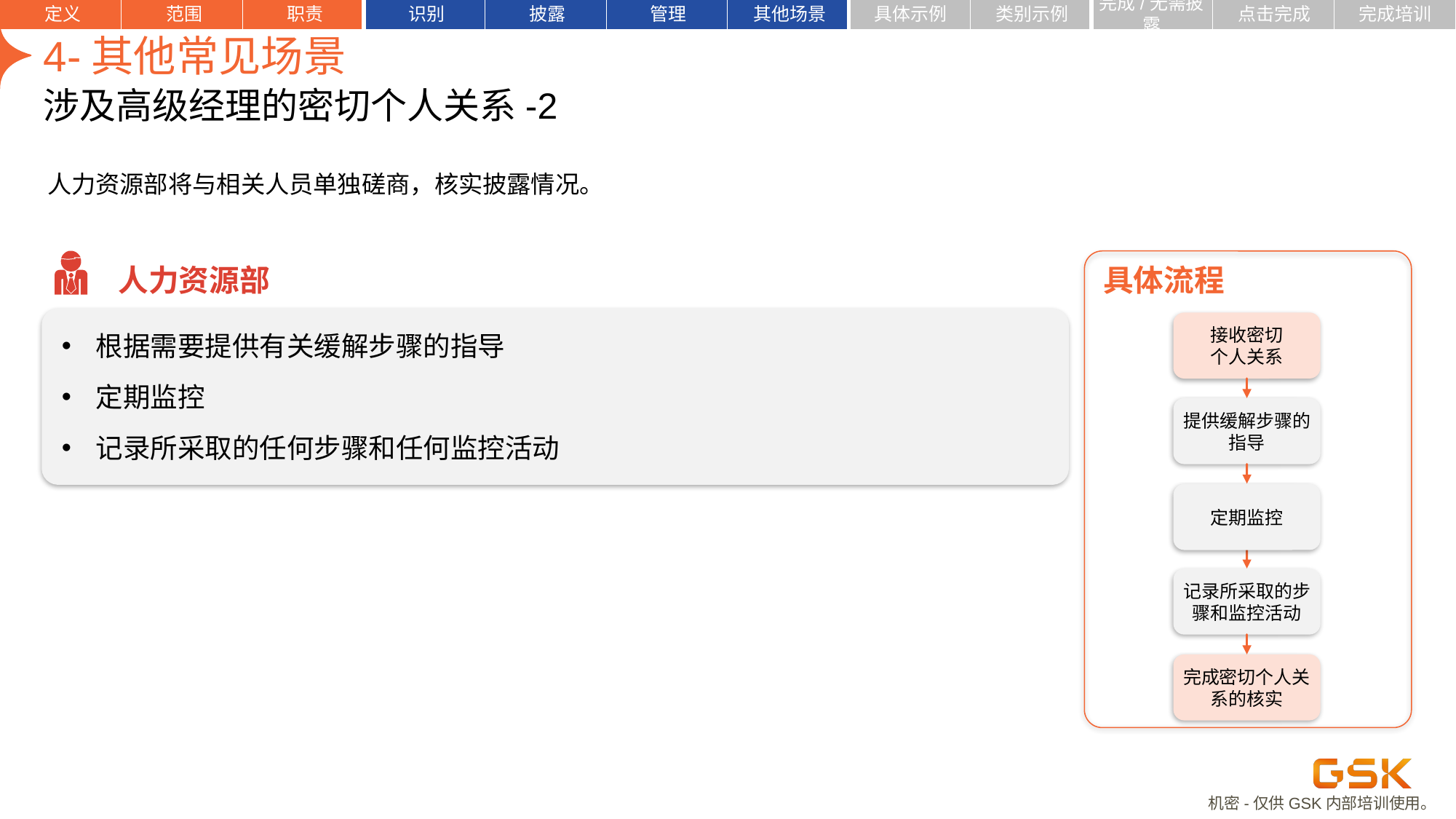

定义
范围
职责
识别
披露
管理
其他场景
具体示例
类别示例
完成/无需披露
点击完成
完成培训
|  |  |  |  |  |  |  |  |  |  |  |  |
| --- | --- | --- | --- | --- | --- | --- | --- | --- | --- | --- | --- |
# 4-其他常见场景
涉及高级经理的密切个人关系-2
人力资源部将与相关人员单独磋商，核实披露情况。

| 人力资源部 |
| --- |
| 具体流程 |
| --- |

根据需要提供有关缓解步骤的指导
定期监控
记录所采取的任何步骤和任何监控活动
接收密切
个人关系
提供缓解步骤的指导
定期监控
记录所采取的步骤和监控活动
完成密切个人关系的核实